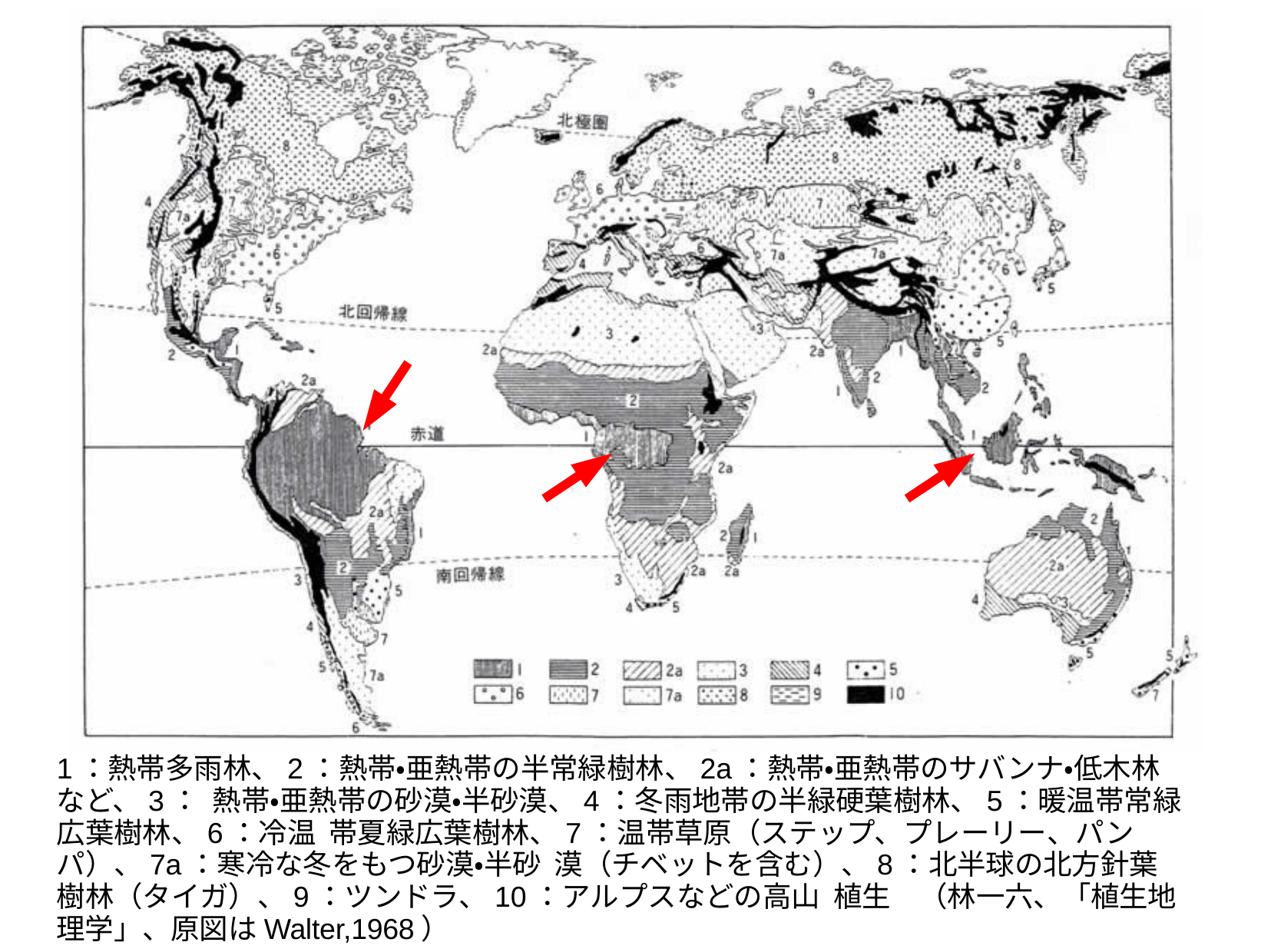

1：熱帯多雨林、2：熱帯・亜熱帯の半常緑樹林、2a：熱帯・亜熱帯のサバンナ・低木林など、3：  熱帯・亜熱帯の砂漠・半砂漠、4：冬雨地帯の半緑硬葉樹林、5：暖温帯常緑広葉樹林、6：冷温  帯夏緑広葉樹林、7：温帯草原（ステップ、プレーリー、パンパ）、7a：寒冷な冬をもつ砂漠・半砂  漠（チベットを含む）、8：北半球の北方針葉樹林（タイガ）、9：ツンドラ、10：アルプスなどの高山  植生　（林一六、「植生地理学」、原図はWalter,1968）